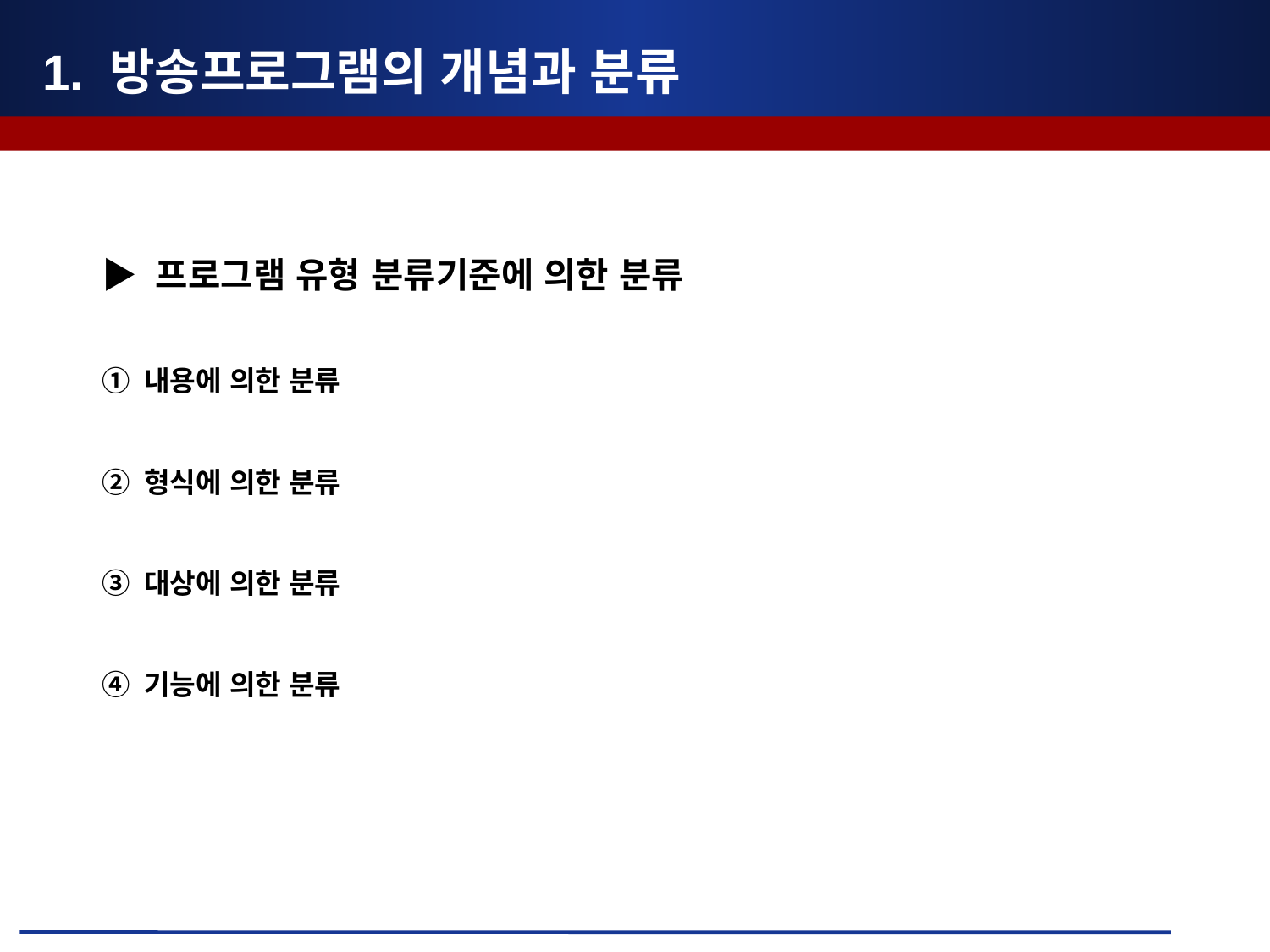

# 1. 방송프로그램의 개념과 분류

▶ 프로그램 유형 분류기준에 의한 분류

① 내용에 의한 분류

② 형식에 의한 분류

③ 대상에 의한 분류

④ 기능에 의한 분류